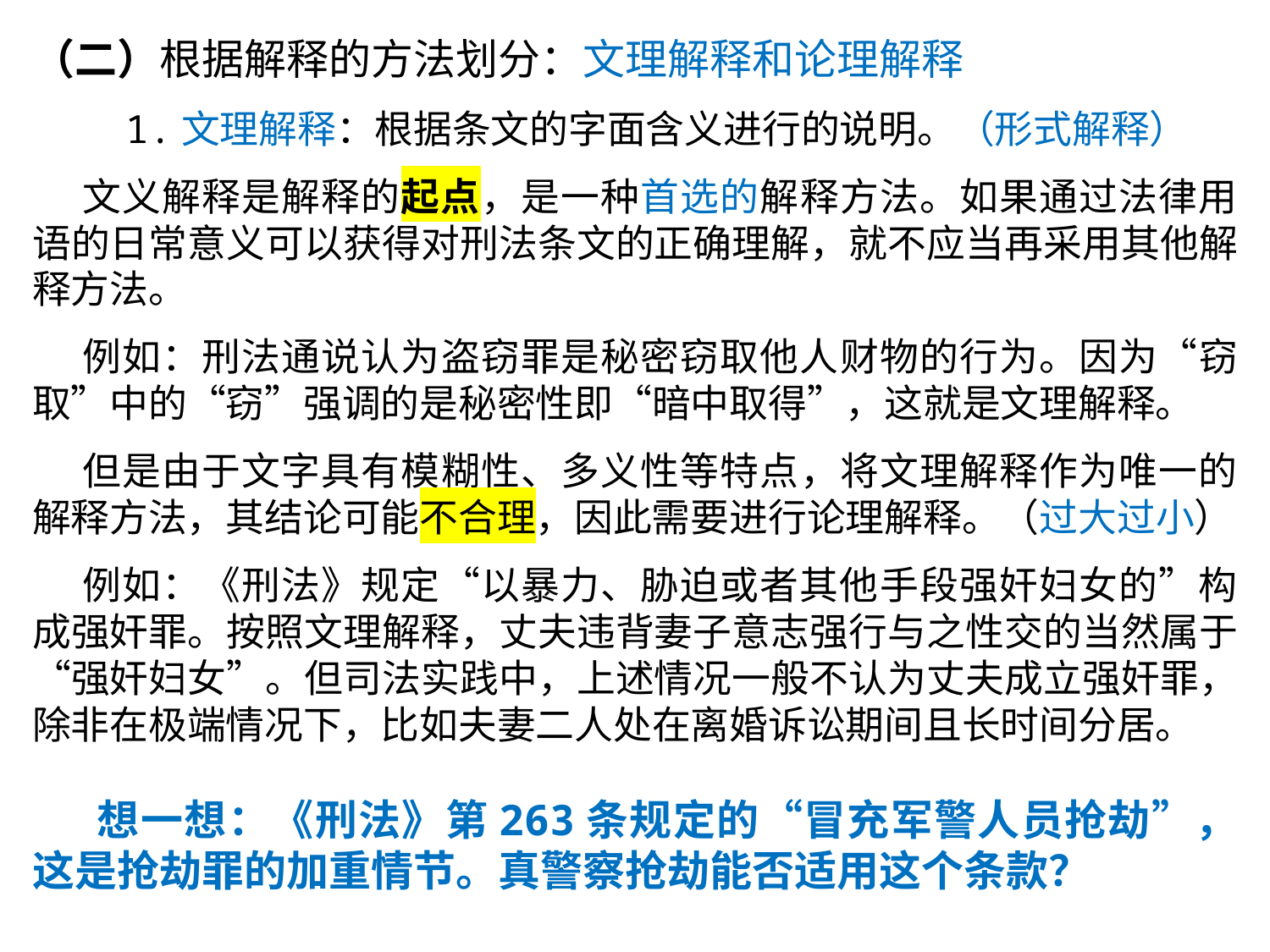

（二）根据解释的方法划分：文理解释和论理解释

    1.文理解释：根据条文的字面含义进行的说明。（形式解释）

    文义解释是解释的起点，是一种首选的解释方法。如果通过法律用语的日常意义可以获得对刑法条文的正确理解，就不应当再采用其他解释方法。

    例如：刑法通说认为盗窃罪是秘密窃取他人财物的行为。因为“窃取”中的“窃”强调的是秘密性即“暗中取得”，这就是文理解释。

    但是由于文字具有模糊性、多义性等特点，将文理解释作为唯一的解释方法，其结论可能不合理，因此需要进行论理解释。（过大过小）

    例如：《刑法》规定“以暴力、胁迫或者其他手段强奸妇女的”构成强奸罪。按照文理解释，丈夫违背妻子意志强行与之性交的当然属于“强奸妇女”。但司法实践中，上述情况一般不认为丈夫成立强奸罪，除非在极端情况下，比如夫妻二人处在离婚诉讼期间且长时间分居。

     想一想：《刑法》第263条规定的“冒充军警人员抢劫”，这是抢劫罪的加重情节。真警察抢劫能否适用这个条款？